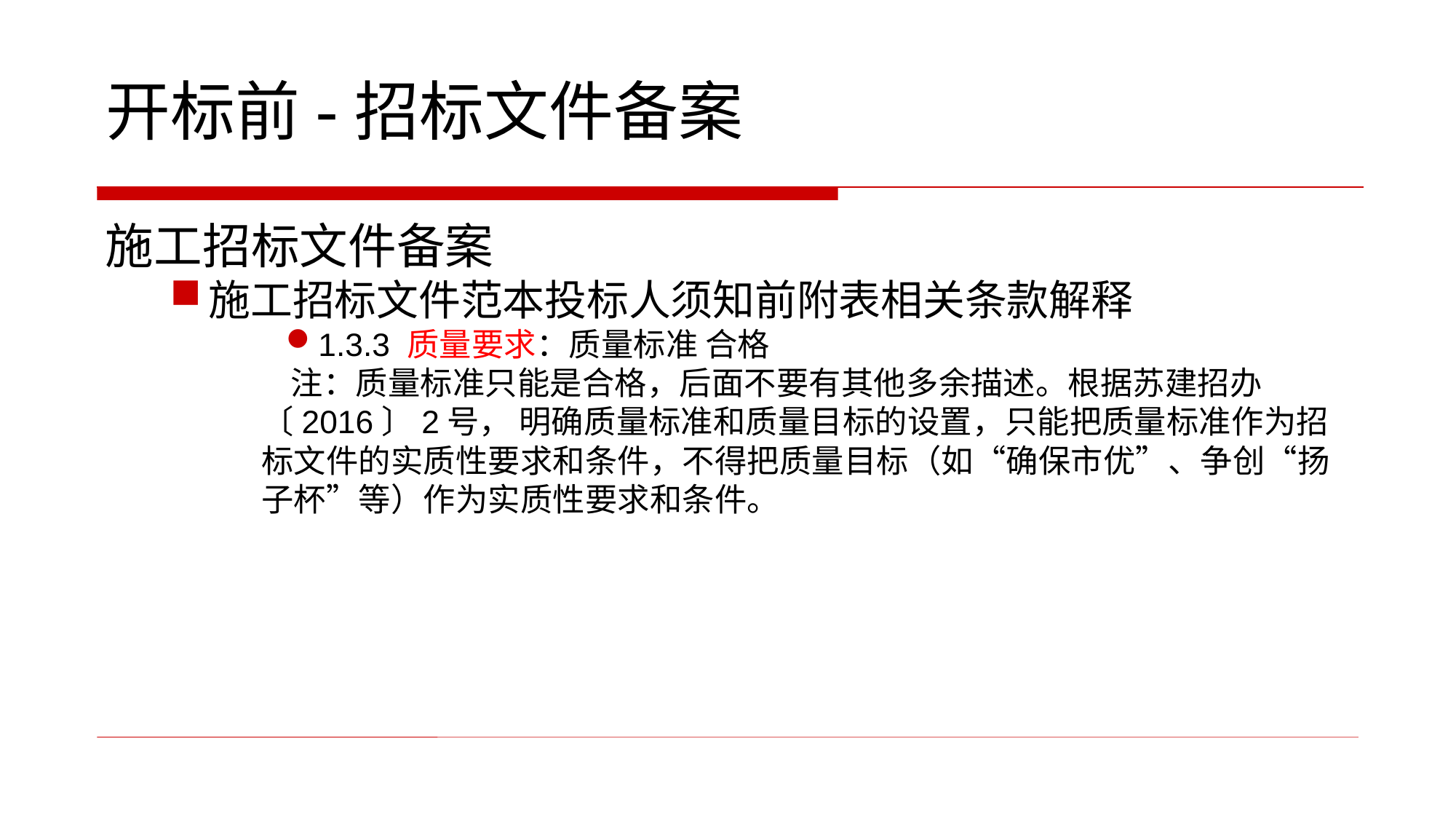

开标前-招标文件备案
施工招标文件备案
施工招标文件范本投标人须知前附表相关条款解释
1.3.3 质量要求：质量标准 合格
   注：质量标准只能是合格，后面不要有其他多余描述。根据苏建招办〔2016〕2号， 明确质量标准和质量目标的设置，只能把质量标准作为招标文件的实质性要求和条件，不得把质量目标（如“确保市优”、争创“扬子杯”等）作为实质性要求和条件。